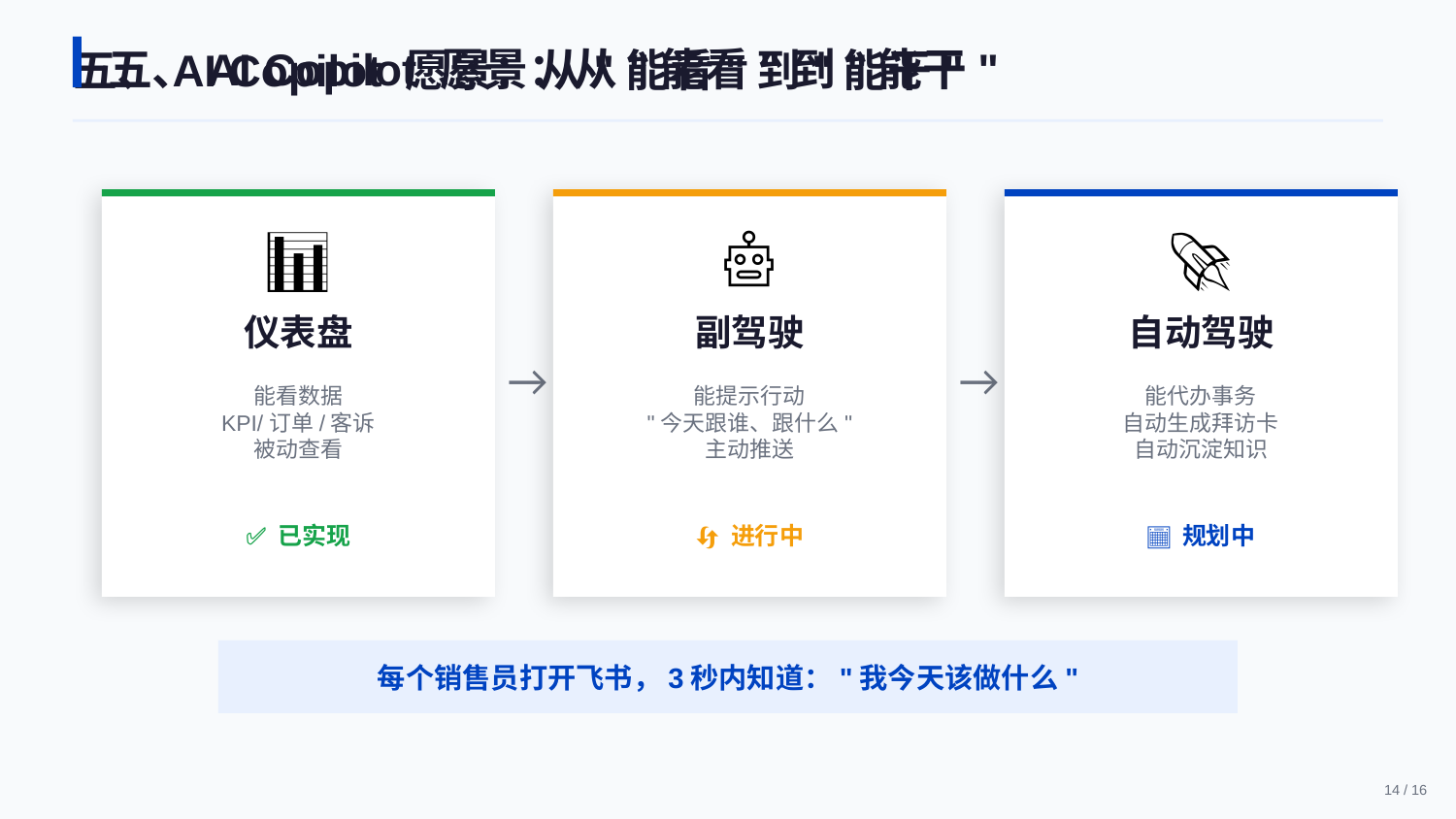

五、AI Copilot 愿景：从"能看"到"能干"
五、AI Copilot 愿景：从"能看"到"能干"

📊
🤖
🚀
仪表盘
副驾驶
自动驾驶
→
→
能看数据
KPI/订单/客诉
被动查看
能提示行动
"今天跟谁、跟什么"
主动推送
能代办事务
自动生成拜访卡
自动沉淀知识
✅ 已实现
🔄 进行中
📅 规划中

每个销售员打开飞书，3秒内知道："我今天该做什么"
14 / 16